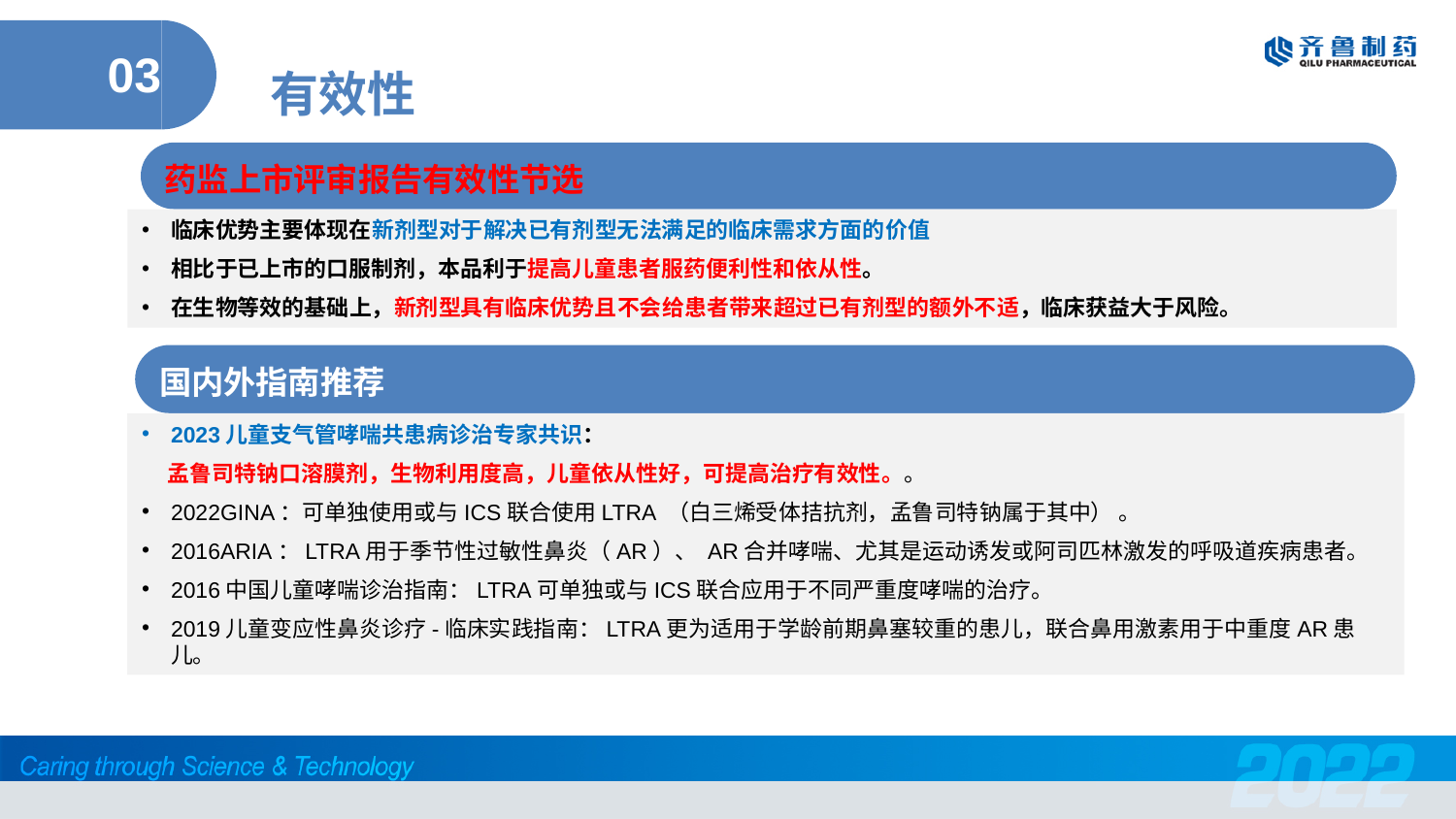

有效性
03
药监上市评审报告有效性节选
临床优势主要体现在新剂型对于解决已有剂型无法满足的临床需求方面的价值
相比于已上市的口服制剂，本品利于提高儿童患者服药便利性和依从性。
在生物等效的基础上，新剂型具有临床优势且不会给患者带来超过已有剂型的额外不适，临床获益大于风险。
国内外指南推荐
2023儿童支气管哮喘共患病诊治专家共识：
    孟鲁司特钠口溶膜剂，生物利用度高，儿童依从性好，可提高治疗有效性。。
2022GINA：可单独使用或与ICS联合使用LTRA （白三烯受体拮抗剂，孟鲁司特钠属于其中） 。
2016ARIA：LTRA用于季节性过敏性鼻炎（AR）、 AR合并哮喘、尤其是运动诱发或阿司匹林激发的呼吸道疾病患者。
2016中国儿童哮喘诊治指南：LTRA可单独或与ICS联合应用于不同严重度哮喘的治疗。
2019儿童变应性鼻炎诊疗-临床实践指南：LTRA更为适用于学龄前期鼻塞较重的患儿，联合鼻用激素用于中重度AR患儿。